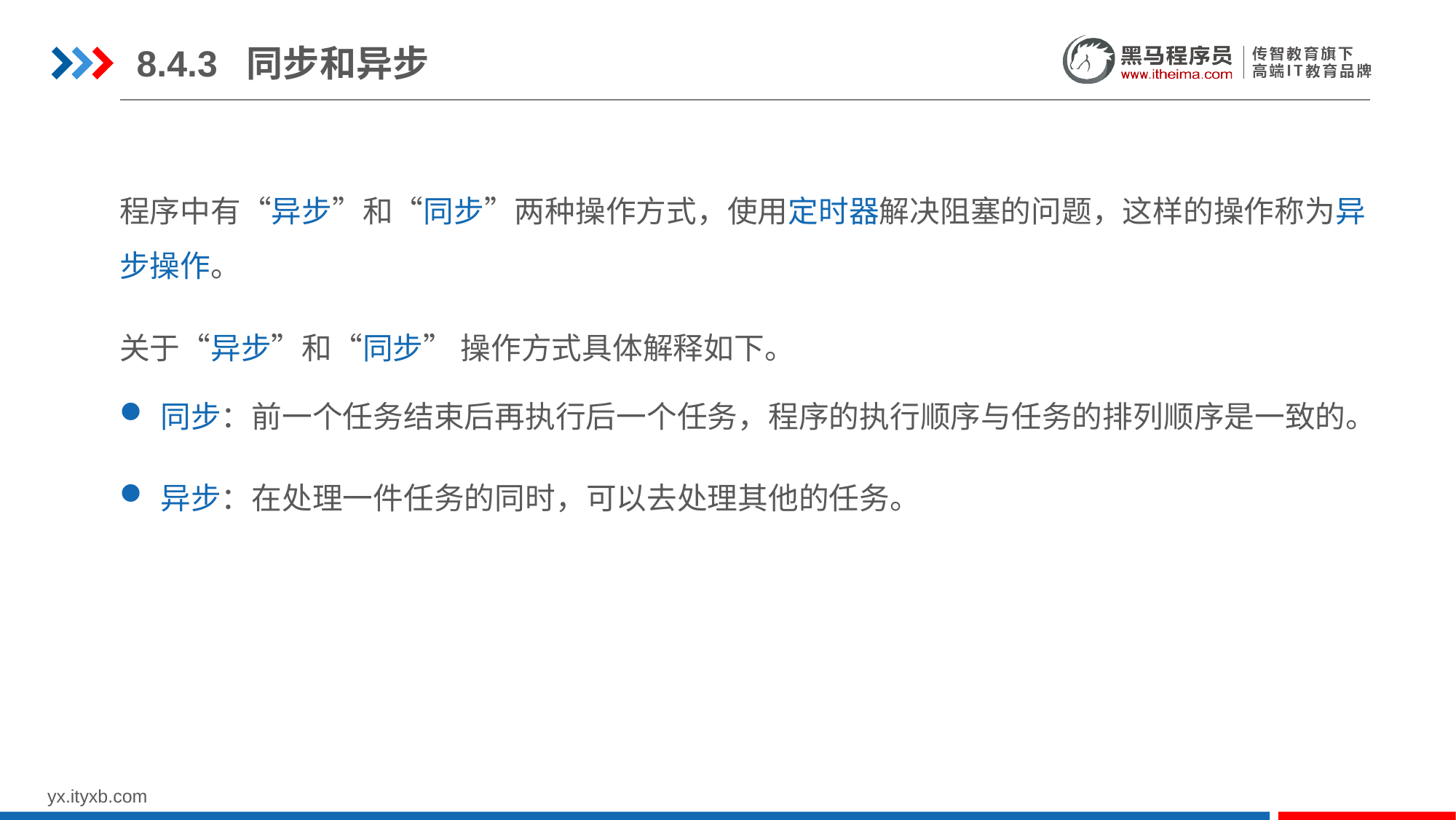

8.4.3  同步和异步
程序中有“异步”和“同步”两种操作方式，使用定时器解决阻塞的问题，这样的操作称为异步操作。

关于“异步”和“同步” 操作方式具体解释如下。

同步：前一个任务结束后再执行后一个任务，程序的执行顺序与任务的排列顺序是一致的。

异步：在处理一件任务的同时，可以去处理其他的任务。